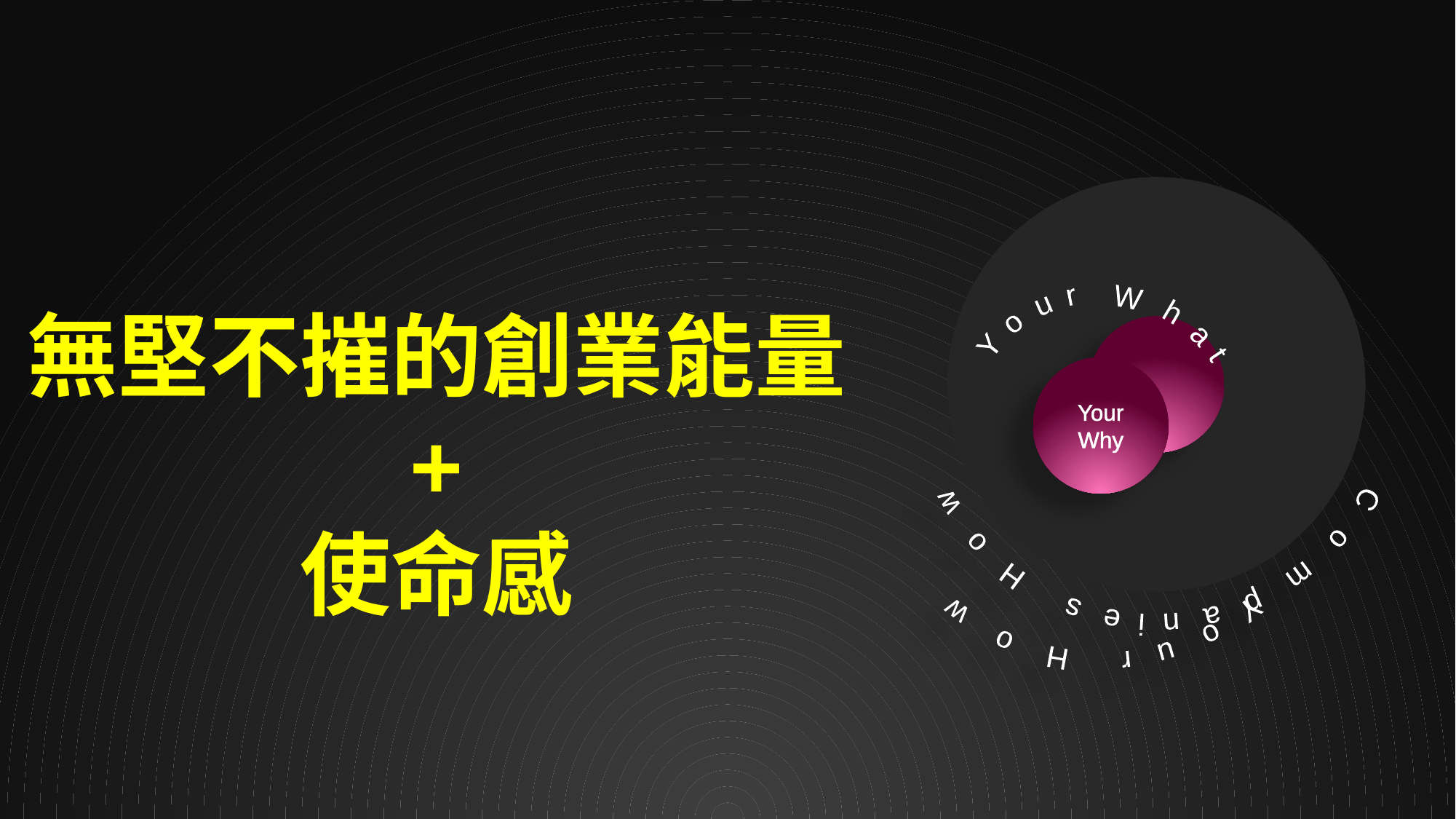

Companies How

                      Your How

                 Your What
Your Why
無堅不摧的創業能量
+
使命感